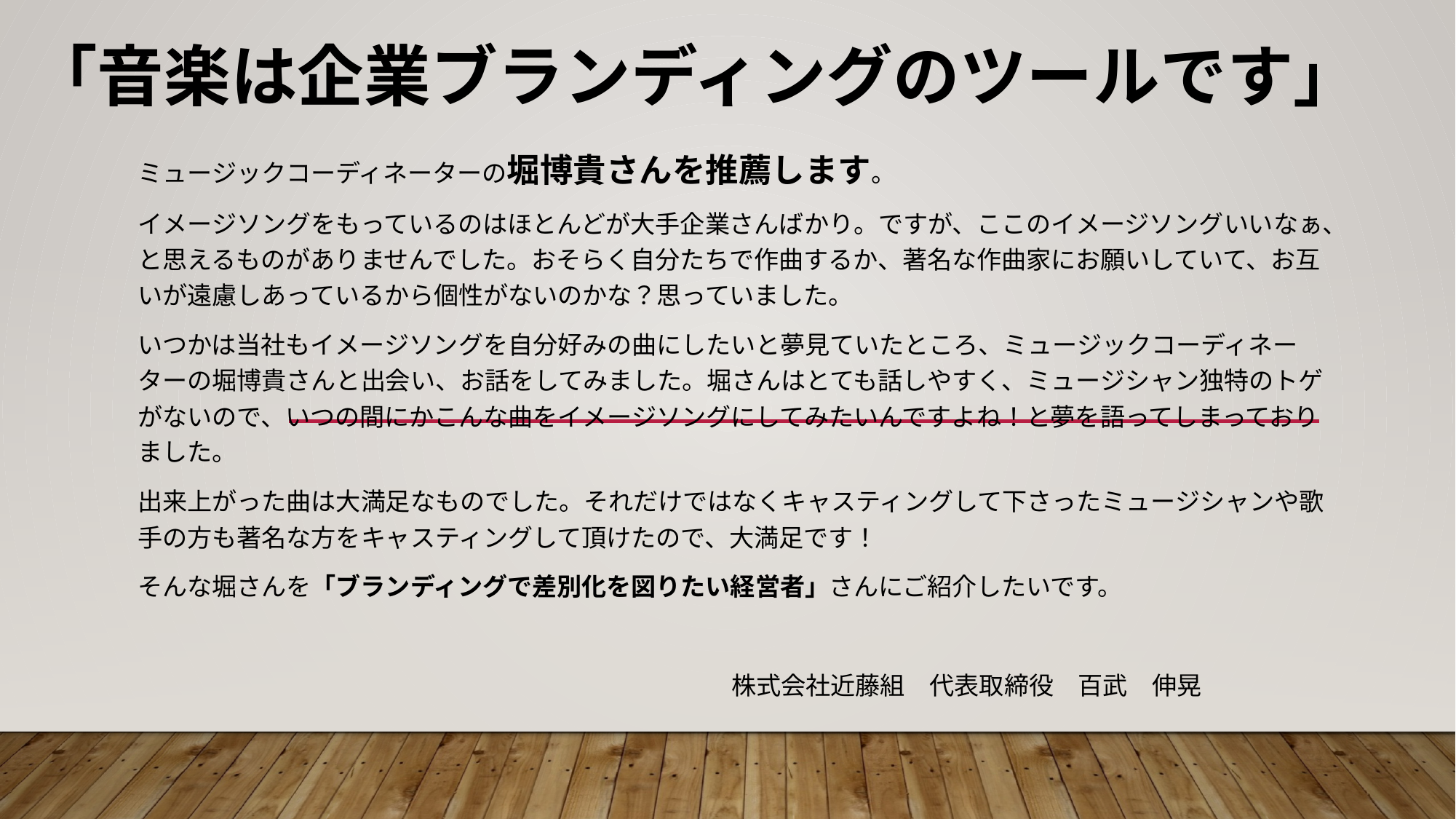

# 「音楽は企業ブランディングのツールです」
ミュージックコーディネーターの堀博貴さんを推薦します。
イメージソングをもっているのはほとんどが大手企業さんばかり。ですが、ここのイメージソングいいなぁ、と思えるものがありませんでした。おそらく自分たちで作曲するか、著名な作曲家にお願いしていて、お互いが遠慮しあっているから個性がないのかな？思っていました。
いつかは当社もイメージソングを自分好みの曲にしたいと夢見ていたところ、ミュージックコーディネーターの堀博貴さんと出会い、お話をしてみました。堀さんはとても話しやすく、ミュージシャン独特のトゲがないので、いつの間にかこんな曲をイメージソングにしてみたいんですよね！と夢を語ってしまっておりました。
出来上がった曲は大満足なものでした。それだけではなくキャスティングして下さったミュージシャンや歌手の方も著名な方をキャスティングして頂けたので、大満足です！
そんな堀さんを「ブランディングで差別化を図りたい経営者」さんにご紹介したいです。

　　　　　　　　　　　　　　　　　　　　　　　　株式会社近藤組　代表取締役　百武　伸晃